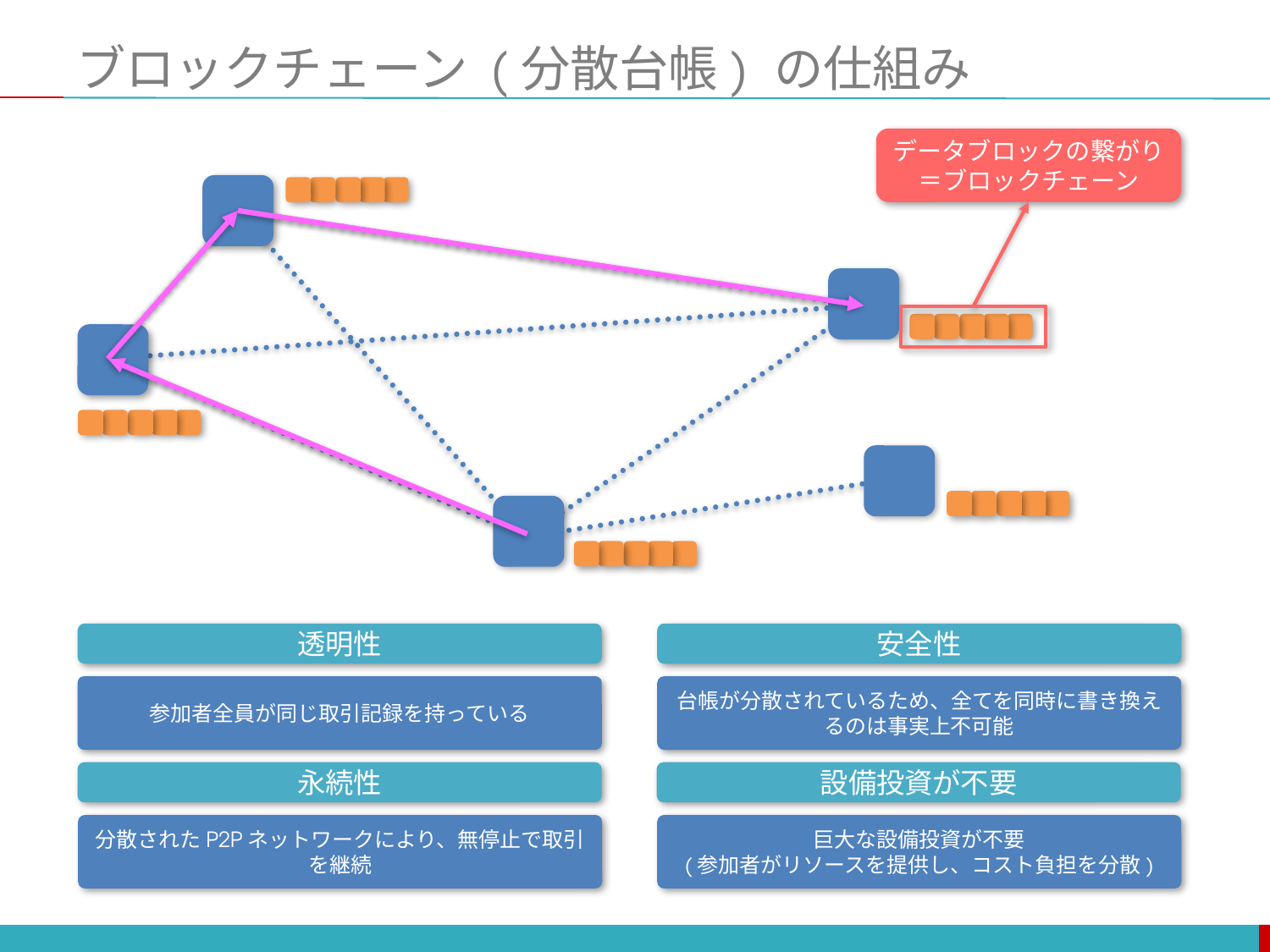

# ブロックチェーン (分散台帳) の仕組み
データブロックの繋がり
＝ブロックチェーン

透明性
安全性
参加者全員が同じ取引記録を持っている
台帳が分散されているため、全てを同時に書き換えるのは事実上不可能
永続性
設備投資が不要
分散されたP2Pネットワークにより、無停止で取引を継続
巨大な設備投資が不要
(参加者がリソースを提供し、コスト負担を分散)